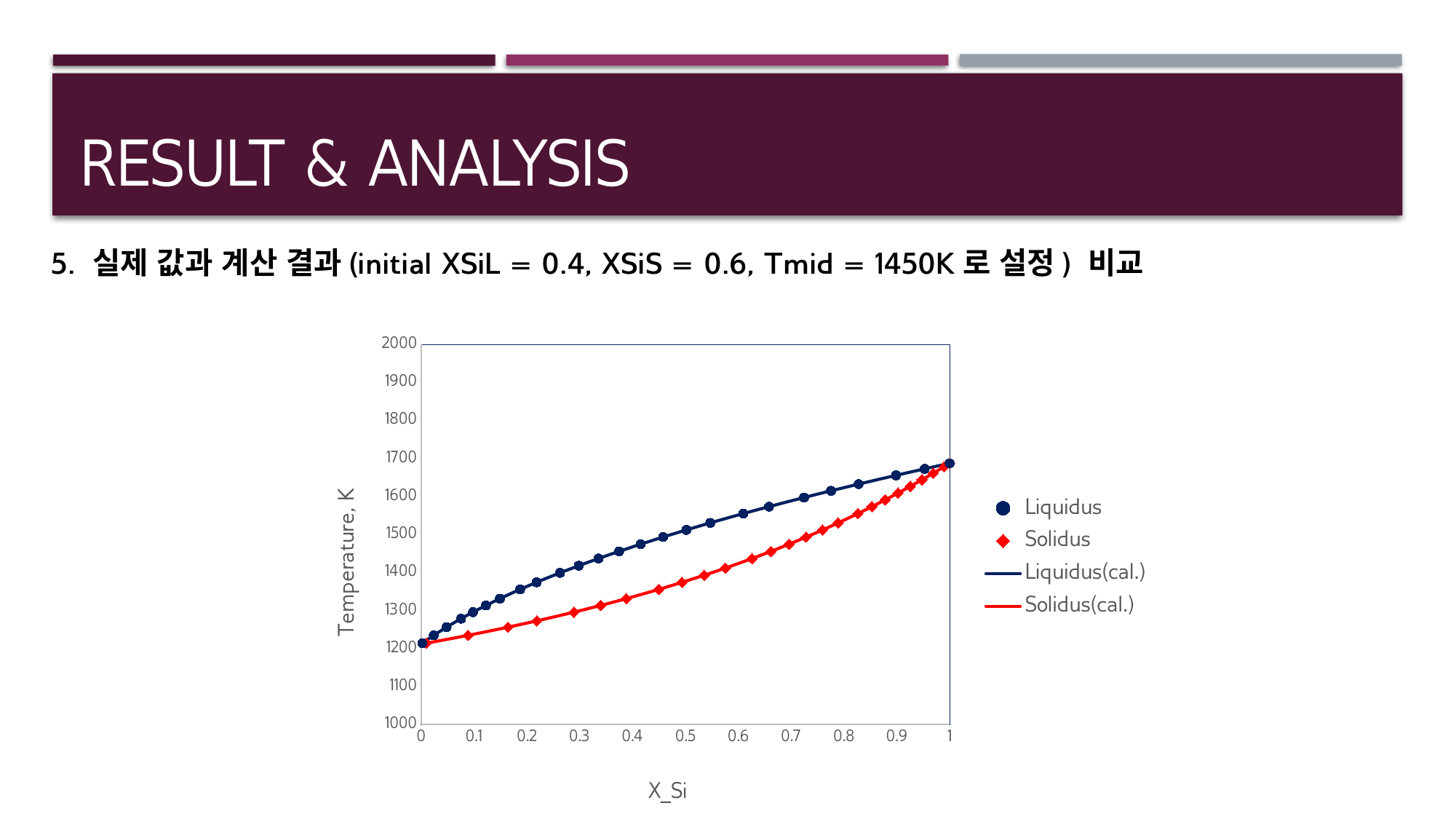

# Result & analysis
5. 실제 값과 계산 결과(initial XSiL = 0.4, XSiS = 0.6, Tmid = 1450K로 설정) 비교

### Chart

| Category |  |  |  |  |
|---|---|---|---|---|